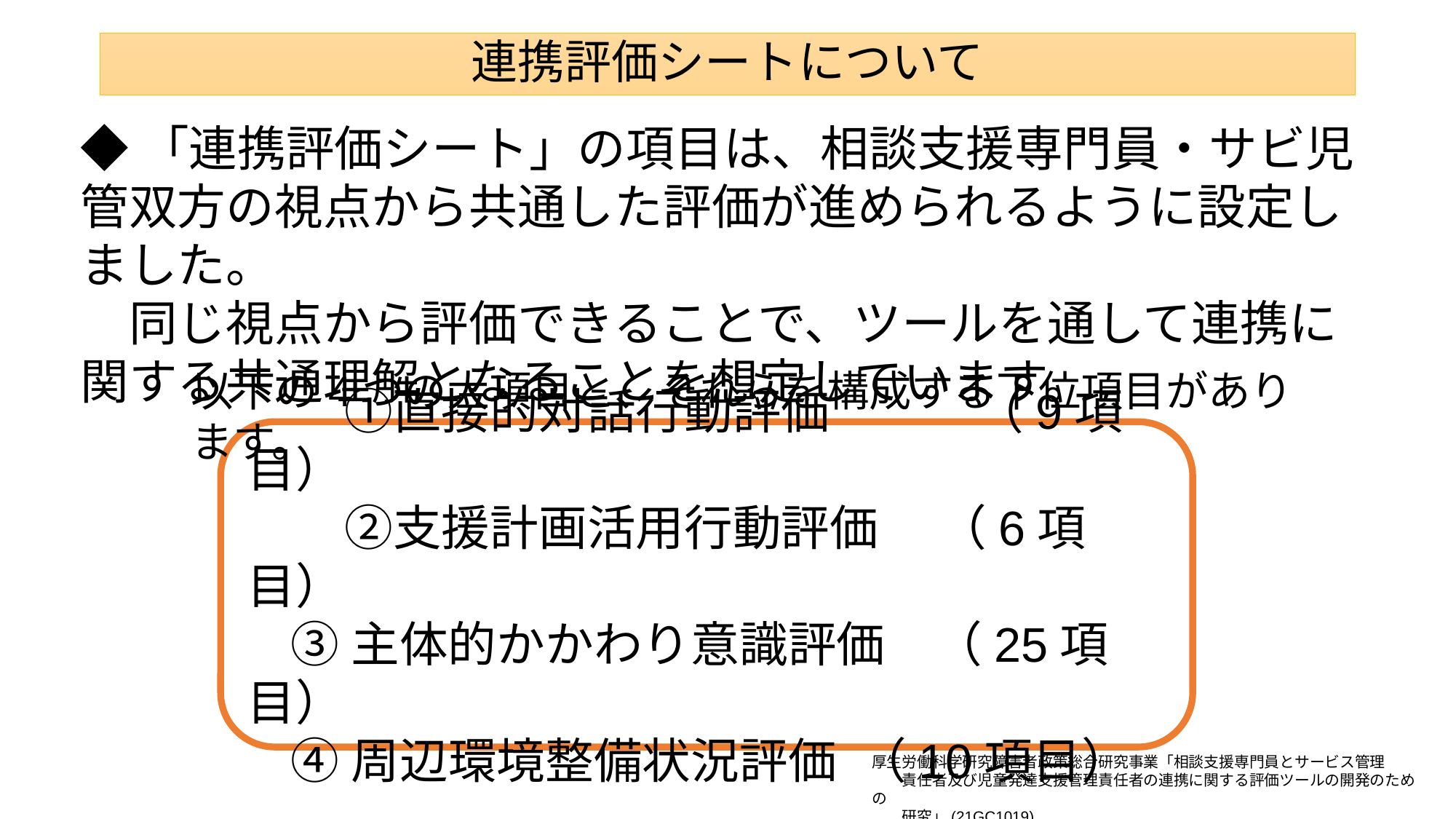

# 連携評価シートについて
◆「連携評価シート」の項目は、相談支援専門員・サビ児管双方の視点から共通した評価が進められるように設定しました。
　同じ視点から評価できることで、ツールを通して連携に関する共通理解となることを想定しています。
以下の4つの大項目と、それらを構成する下位項目があります。
　　①直接的対話行動評価　　　（9項目）
　　②支援計画活用行動評価　 （6項目）
    ③主体的かかわり意識評価　（25項目）
    ④周辺環境整備状況評価  （10項目）
厚生労働科学研究障害者政策総合研究事業「相談支援専門員とサービス管理
　　責任者及び児童発達支援管理責任者の連携に関する評価ツールの開発のための
　　研究」(21GC1019)